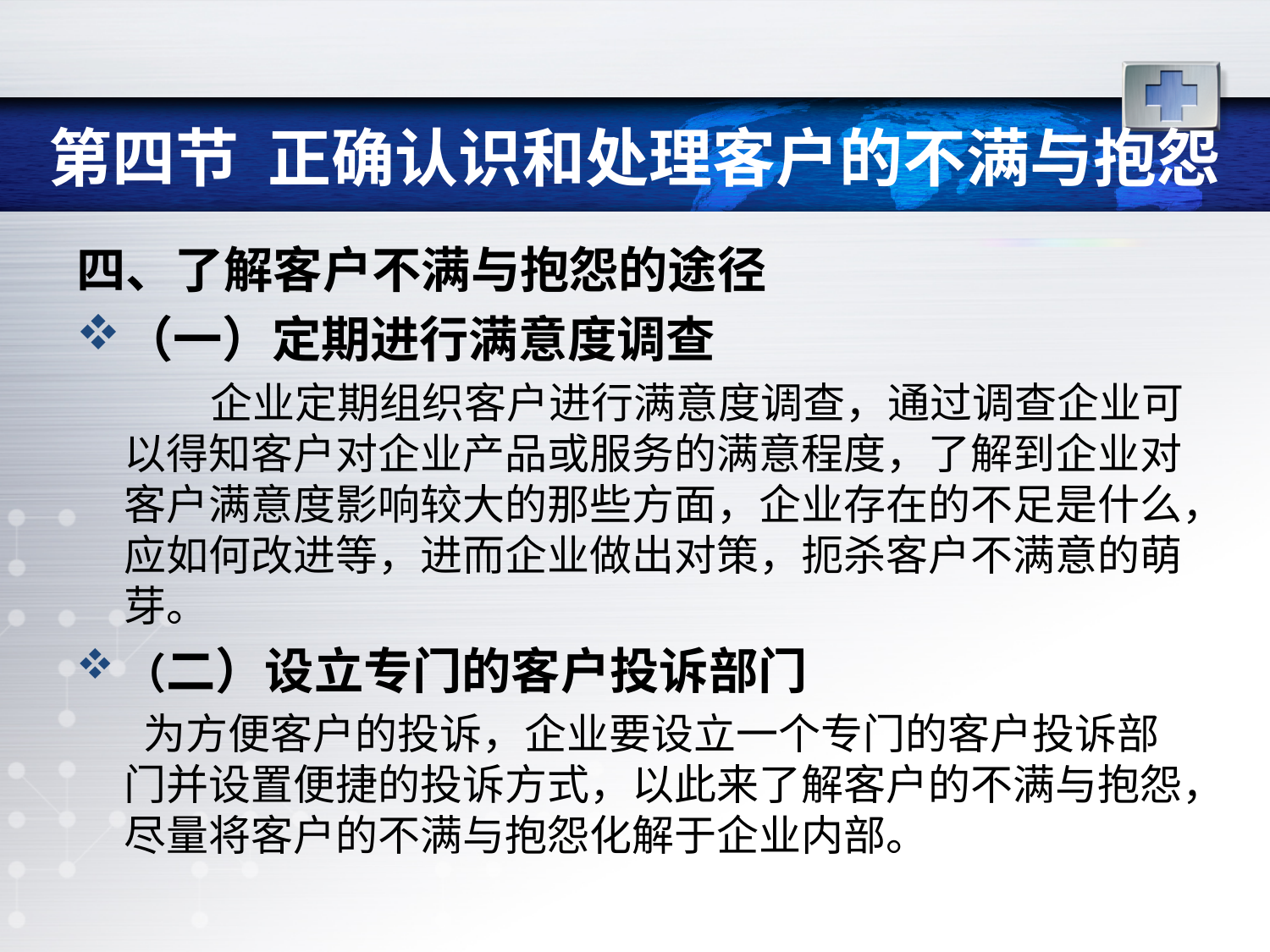

# 第四节  正确认识和处理客户的不满与抱怨
四、了解客户不满与抱怨的途径
（一）定期进行满意度调查
             企业定期组织客户进行满意度调查，通过调查企业可以得知客户对企业产品或服务的满意程度，了解到企业对客户满意度影响较大的那些方面，企业存在的不足是什么，应如何改进等，进而企业做出对策，扼杀客户不满意的萌芽。
（二）设立专门的客户投诉部门
      为方便客户的投诉，企业要设立一个专门的客户投诉部门并设置便捷的投诉方式，以此来了解客户的不满与抱怨，尽量将客户的不满与抱怨化解于企业内部。